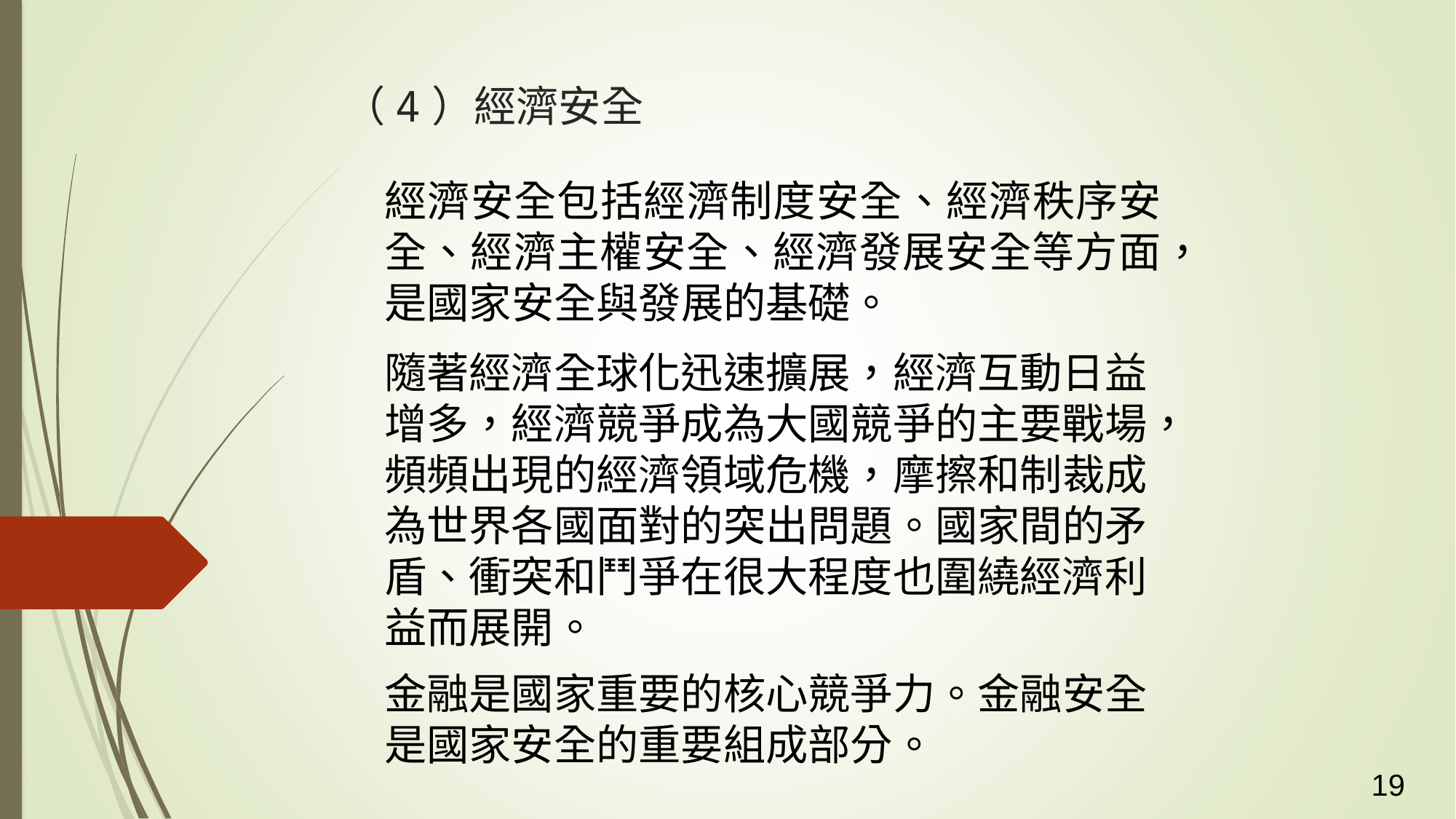

# （4）經濟安全
經濟安全包括經濟制度安全、經濟秩序安全、經濟主權安全、經濟發展安全等方面，是國家安全與發展的基礎。
隨著經濟全球化迅速擴展，經濟互動日益增多，經濟競爭成為大國競爭的主要戰場，頻頻出現的經濟領域危機，摩擦和制裁成為世界各國面對的突出問題。國家間的矛盾、衝突和鬥爭在很大程度也圍繞經濟利益而展開。
金融是國家重要的核心競爭力。金融安全是國家安全的重要組成部分。
19